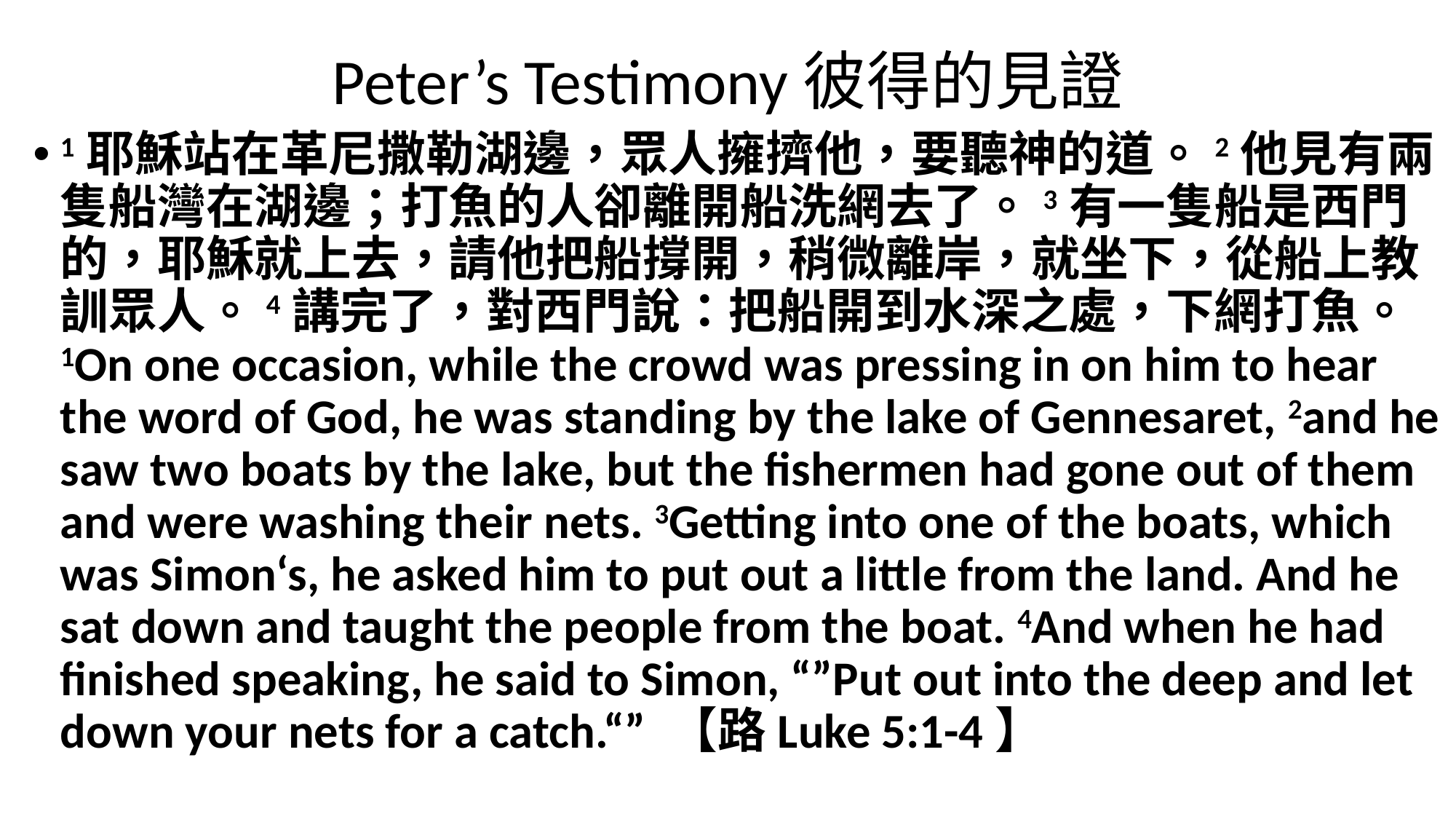

# Peter’s Testimony彼得的見證
1耶穌站在革尼撒勒湖邊，眾人擁擠他，要聽神的道。2他見有兩隻船灣在湖邊；打魚的人卻離開船洗網去了。3有一隻船是西門的，耶穌就上去，請他把船撐開，稍微離岸，就坐下，從船上教訓眾人。4講完了，對西門說：把船開到水深之處，下網打魚。
1On one occasion, while the crowd was pressing in on him to hear the word of God, he was standing by the lake of Gennesaret, 2and he saw two boats by the lake, but the fishermen had gone out of them and were washing their nets. 3Getting into one of the boats, which was Simon‘s, he asked him to put out a little from the land. And he sat down and taught the people from the boat. 4And when he had finished speaking, he said to Simon, “”Put out into the deep and let down your nets for a catch.“” 【路Luke 5:1-4】